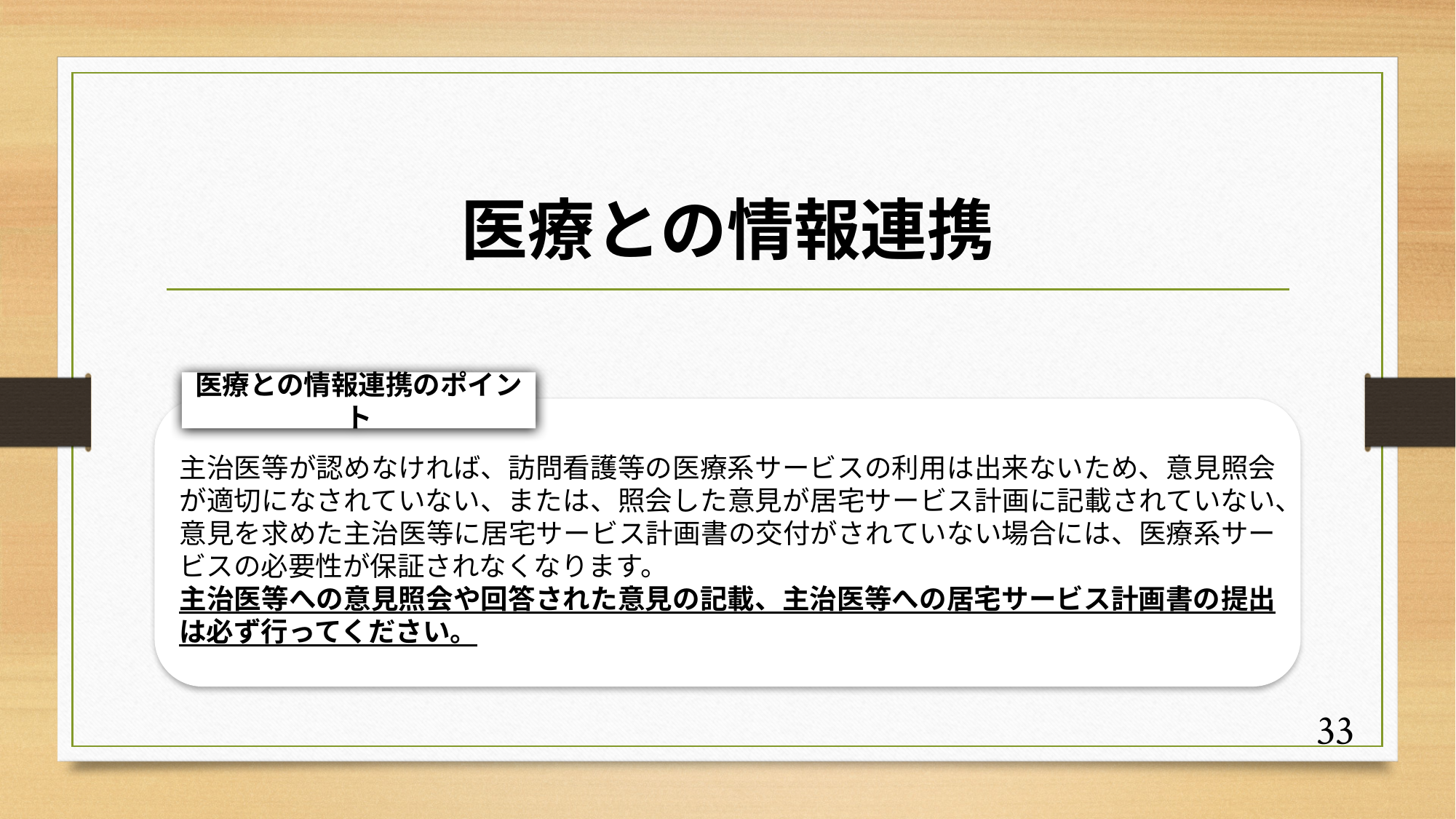

# 医療との情報連携
医療との情報連携のポイント

主治医等が認めなければ、訪問看護等の医療系サービスの利用は出来ないため、意見照会が適切になされていない、または、照会した意見が居宅サービス計画に記載されていない、意見を求めた主治医等に居宅サービス計画書の交付がされていない場合には、医療系サービスの必要性が保証されなくなります。
主治医等への意見照会や回答された意見の記載、主治医等への居宅サービス計画書の提出は必ず行ってください。
33